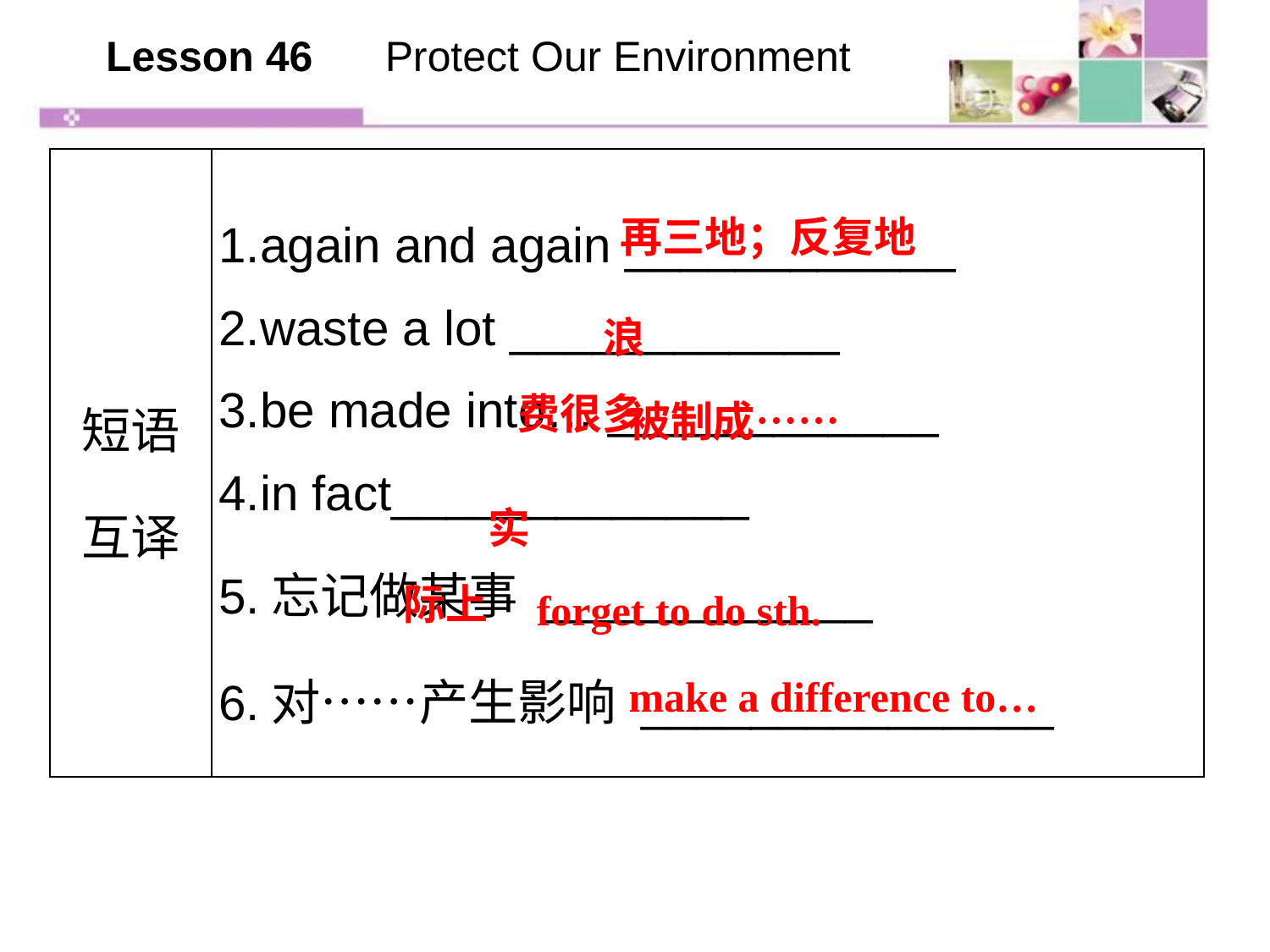

Lesson 46　 Protect Our Environment
| 短语 互译 | 1.again and again \_\_\_\_\_\_\_\_\_\_\_\_ 2.waste a lot \_\_\_\_\_\_\_\_\_\_\_\_ 3.be made into… \_\_\_\_\_\_\_\_\_\_\_\_ 4.in fact\_\_\_\_\_\_\_\_\_\_\_\_\_ 5.忘记做某事 \_\_\_\_\_\_\_\_\_\_\_\_ 6.对……产生影响 \_\_\_\_\_\_\_\_\_\_\_\_\_\_\_ |
| --- | --- |
再三地；反复地
浪费很多
被制成……
实际上
forget to do sth.
make a difference to…